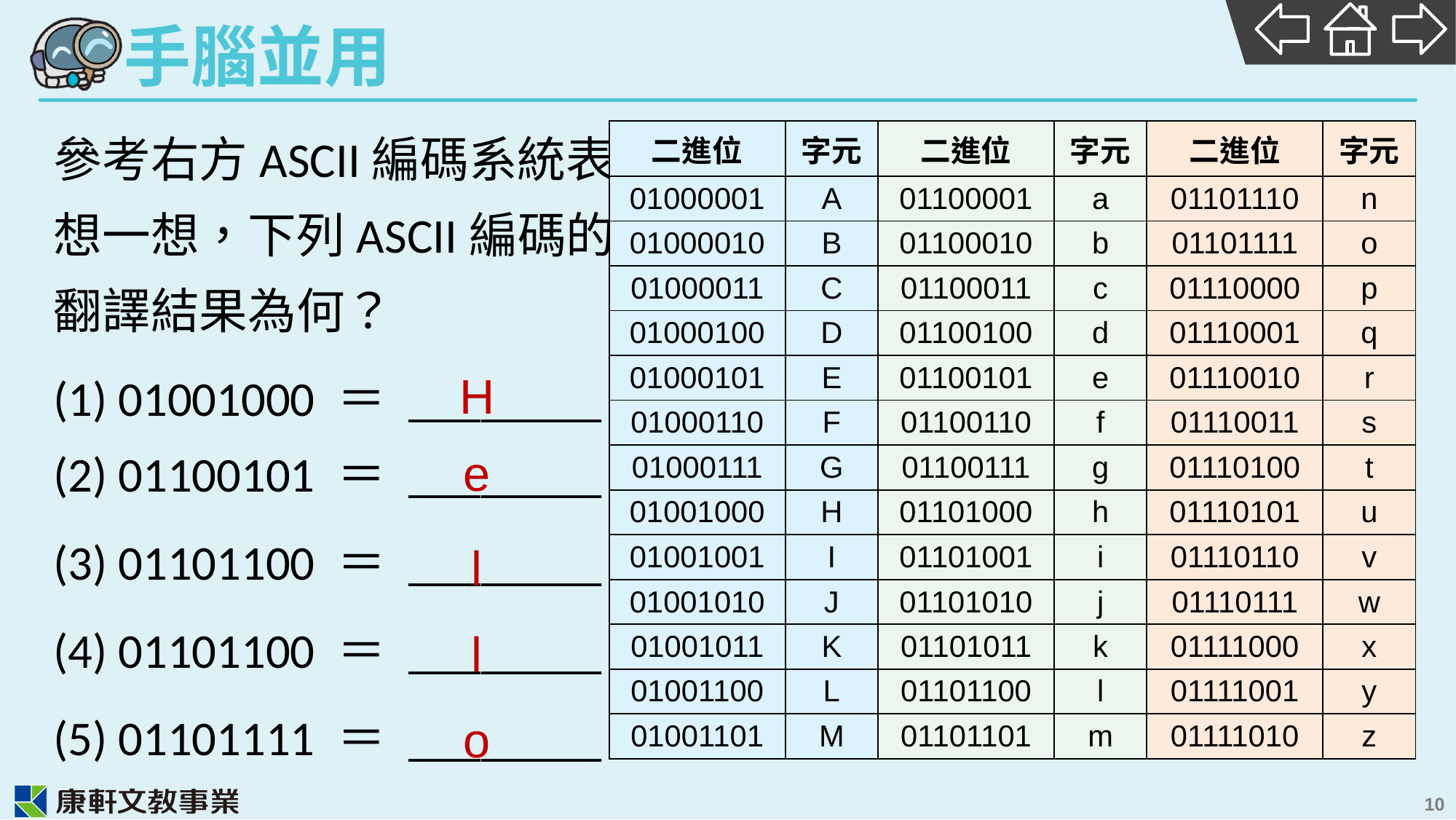

參考右方ASCII編碼系統表，想一想，下列ASCII編碼的翻譯結果為何？
(1) 01001000 ＝ ________
(2) 01100101 ＝ ________
(3) 01101100 ＝ ________
(4) 01101100 ＝ ________
(5) 01101111 ＝ ________
| 二進位 | 字元 | 二進位 | 字元 | 二進位 | 字元 |
| --- | --- | --- | --- | --- | --- |
| 01000001 | A | 01100001 | a | 01101110 | n |
| 01000010 | B | 01100010 | b | 01101111 | o |
| 01000011 | C | 01100011 | c | 01110000 | p |
| 01000100 | D | 01100100 | d | 01110001 | q |
| 01000101 | E | 01100101 | e | 01110010 | r |
| 01000110 | F | 01100110 | f | 01110011 | s |
| 01000111 | G | 01100111 | g | 01110100 | t |
| 01001000 | H | 01101000 | h | 01110101 | u |
| 01001001 | I | 01101001 | i | 01110110 | v |
| 01001010 | J | 01101010 | j | 01110111 | w |
| 01001011 | K | 01101011 | k | 01111000 | x |
| 01001100 | L | 01101100 | l | 01111001 | y |
| 01001101 | M | 01101101 | m | 01111010 | z |
H
e
l
l
o
10